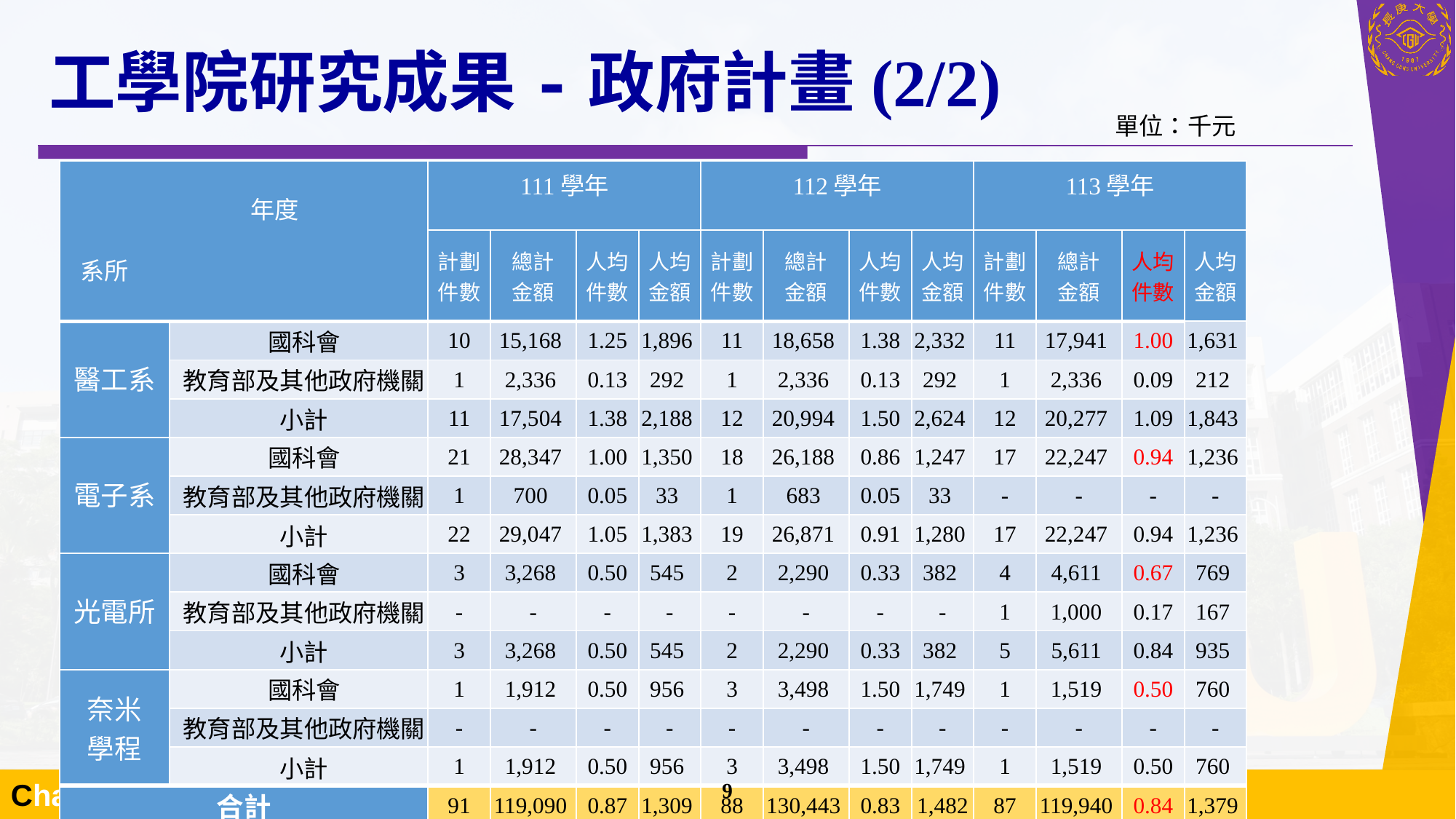

# 工學院研究成果-政府計畫(2/2)
單位：千元
| 年度 系所 |  | 111學年 |  |  |  | 112學年 |  |  |  | 113學年 |  |  |  |
| --- | --- | --- | --- | --- | --- | --- | --- | --- | --- | --- | --- | --- | --- |
|  |  | 計劃件數 | 總計 金額 | 人均 件數 | 人均 金額 | 計劃件數 | 總計 金額 | 人均 件數 | 人均 金額 | 計劃件數 | 總計 金額 | 人均 件數 | 人均 金額 |
| 醫工系 | 國科會 | 10 | 15,168 | 1.25 | 1,896 | 11 | 18,658 | 1.38 | 2,332 | 11 | 17,941 | 1.00 | 1,631 |
|  | 教育部及其他政府機關 | 1 | 2,336 | 0.13 | 292 | 1 | 2,336 | 0.13 | 292 | 1 | 2,336 | 0.09 | 212 |
|  | 小計 | 11 | 17,504 | 1.38 | 2,188 | 12 | 20,994 | 1.50 | 2,624 | 12 | 20,277 | 1.09 | 1,843 |
| 電子系 | 國科會 | 21 | 28,347 | 1.00 | 1,350 | 18 | 26,188 | 0.86 | 1,247 | 17 | 22,247 | 0.94 | 1,236 |
|  | 教育部及其他政府機關 | 1 | 700 | 0.05 | 33 | 1 | 683 | 0.05 | 33 | - | - | - | - |
|  | 小計 | 22 | 29,047 | 1.05 | 1,383 | 19 | 26,871 | 0.91 | 1,280 | 17 | 22,247 | 0.94 | 1,236 |
| 光電所 | 國科會 | 3 | 3,268 | 0.50 | 545 | 2 | 2,290 | 0.33 | 382 | 4 | 4,611 | 0.67 | 769 |
|  | 教育部及其他政府機關 | - | - | - | - | - | - | - | - | 1 | 1,000 | 0.17 | 167 |
|  | 小計 | 3 | 3,268 | 0.50 | 545 | 2 | 2,290 | 0.33 | 382 | 5 | 5,611 | 0.84 | 935 |
| 奈米 學程 | 國科會 | 1 | 1,912 | 0.50 | 956 | 3 | 3,498 | 1.50 | 1,749 | 1 | 1,519 | 0.50 | 760 |
|  | 教育部及其他政府機關 | - | - | - | - | - | - | - | - | - | - | - | - |
|  | 小計 | 1 | 1,912 | 0.50 | 956 | 3 | 3,498 | 1.50 | 1,749 | 1 | 1,519 | 0.50 | 760 |
| 合計 |  | 91 | 119,090 | 0.87 | 1,309 | 88 | 130,443 | 0.83 | 1,482 | 87 | 119,940 | 0.84 | 1,379 |
9